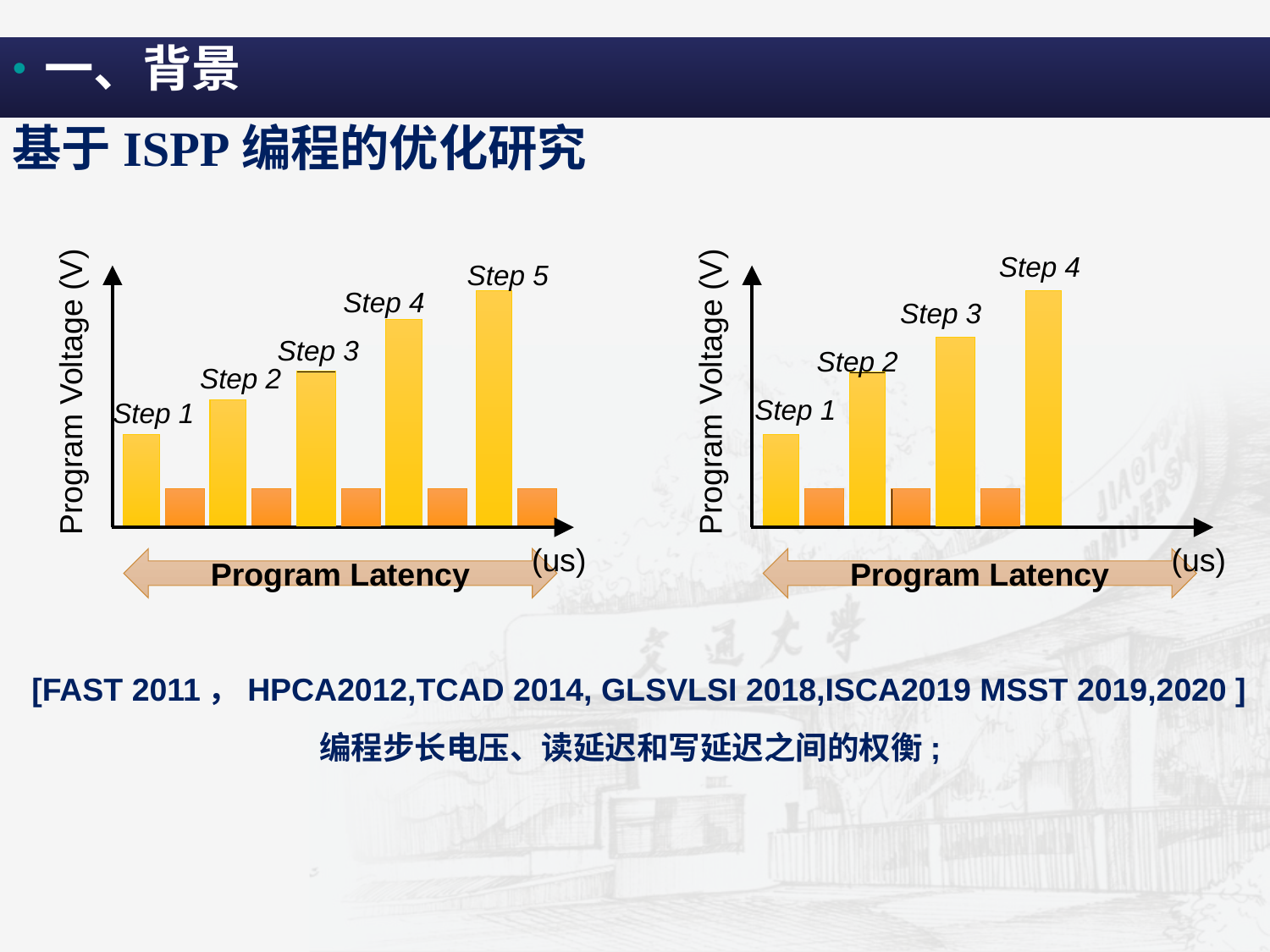

一、背景
基于ISPP编程的优化研究

Program Voltage (V)

Program Voltage (V)

Step 4
Step 5
Step 4
Step 3
Step 3
Step 2
Step 2
Step 1
Step 1
(us)
(us)
Program Latency
Program Latency
[FAST 2011，HPCA2012,TCAD 2014, GLSVLSI 2018,ISCA2019 MSST 2019,2020 ]

编程步长电压、读延迟和写延迟之间的权衡;